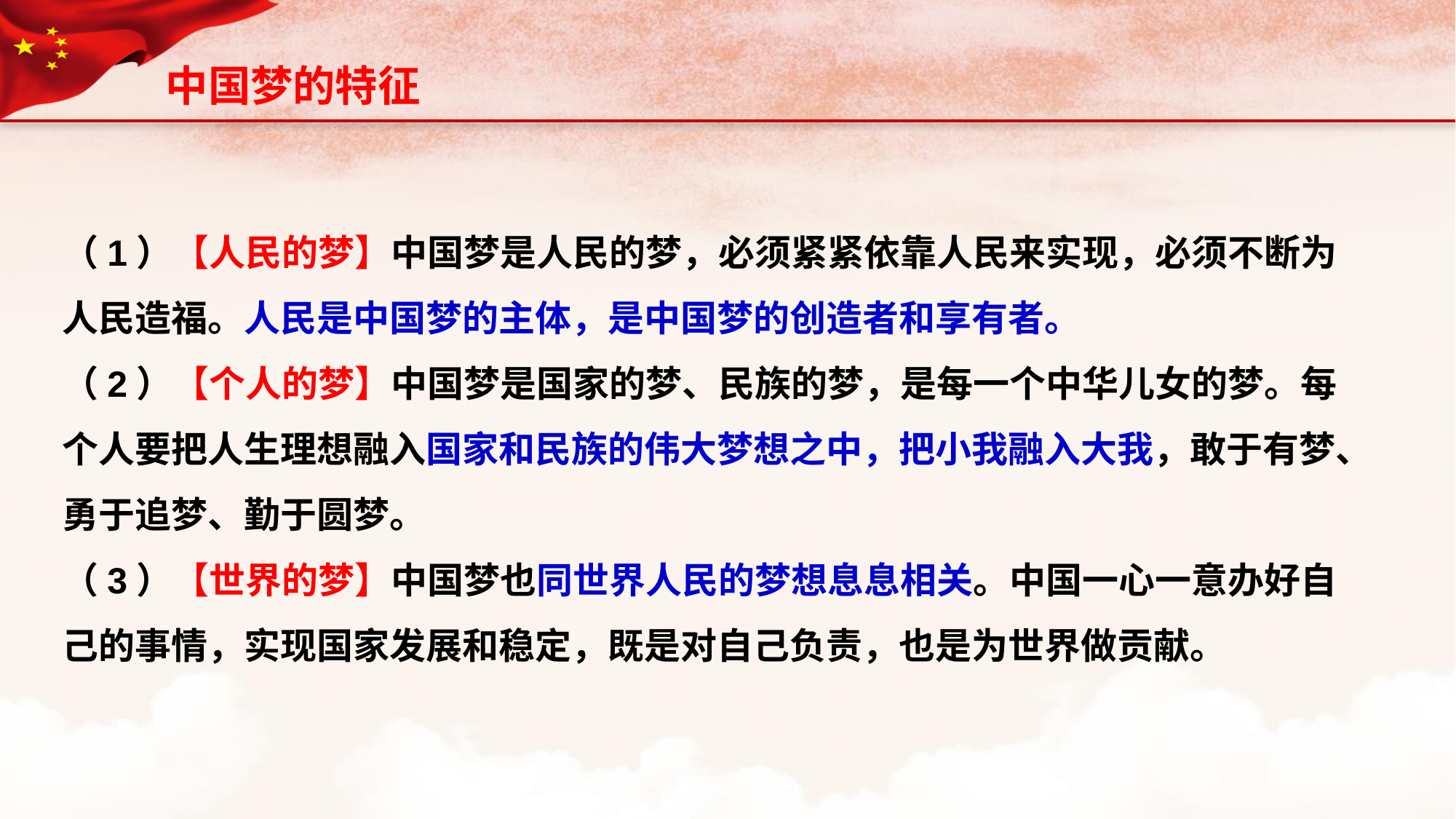

中国梦的特征
（1）【人民的梦】中国梦是人民的梦，必须紧紧依靠人民来实现，必须不断为人民造福。人民是中国梦的主体，是中国梦的创造者和享有者。
（2）【个人的梦】中国梦是国家的梦、民族的梦，是每一个中华儿女的梦。每个人要把人生理想融入国家和民族的伟大梦想之中，把小我融入大我，敢于有梦、勇于追梦、勤于圆梦。
（3）【世界的梦】中国梦也同世界人民的梦想息息相关。中国一心一意办好自己的事情，实现国家发展和稳定，既是对自己负责，也是为世界做贡献。